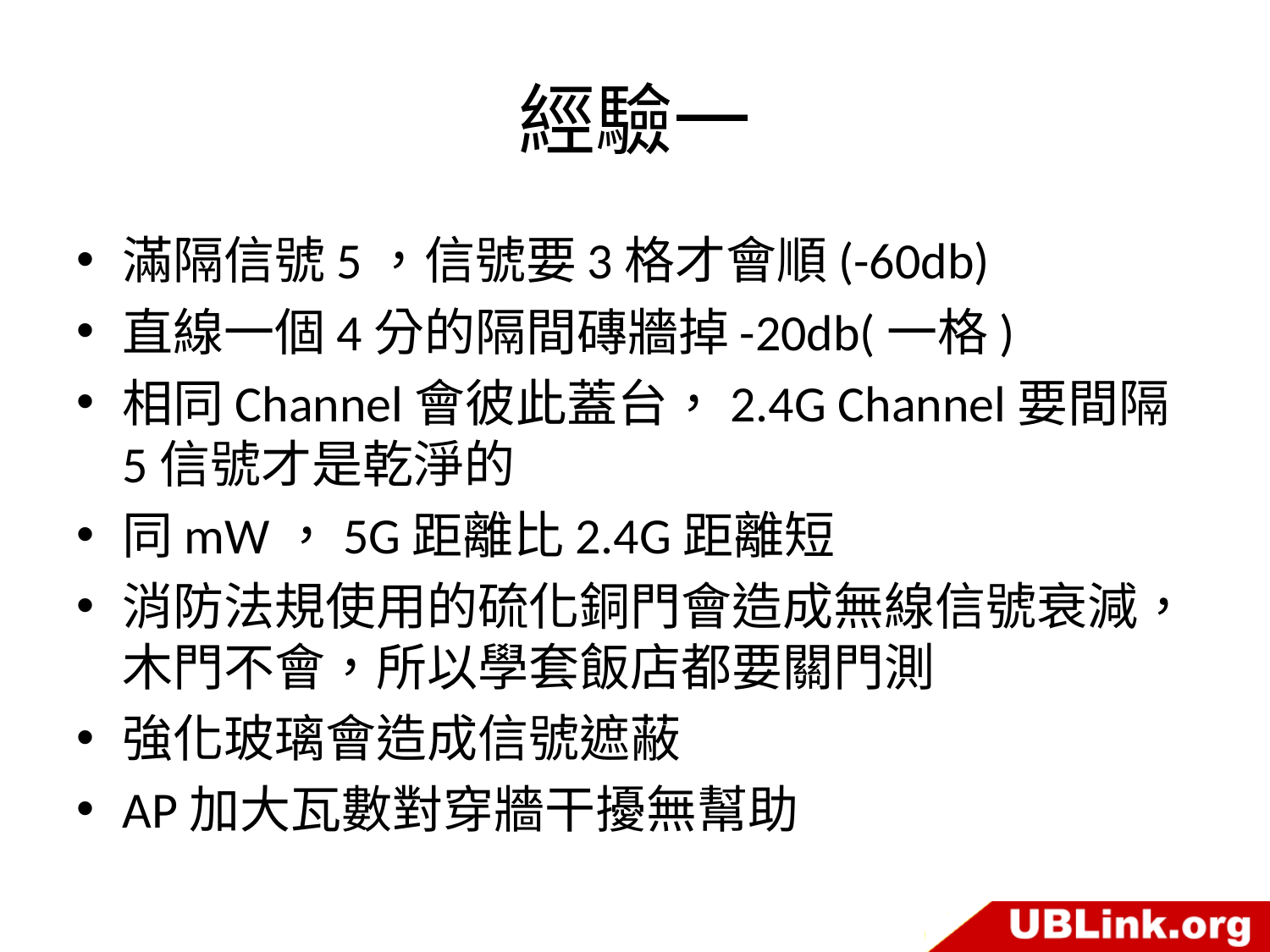

# 經驗一
滿隔信號5，信號要3格才會順(-60db)
直線一個4分的隔間磚牆掉-20db(一格)
相同Channel會彼此蓋台，2.4G Channel要間隔5信號才是乾淨的
同mW，5G距離比2.4G距離短
消防法規使用的硫化銅門會造成無線信號衰減，木門不會，所以學套飯店都要關門測
強化玻璃會造成信號遮蔽
AP加大瓦數對穿牆干擾無幫助